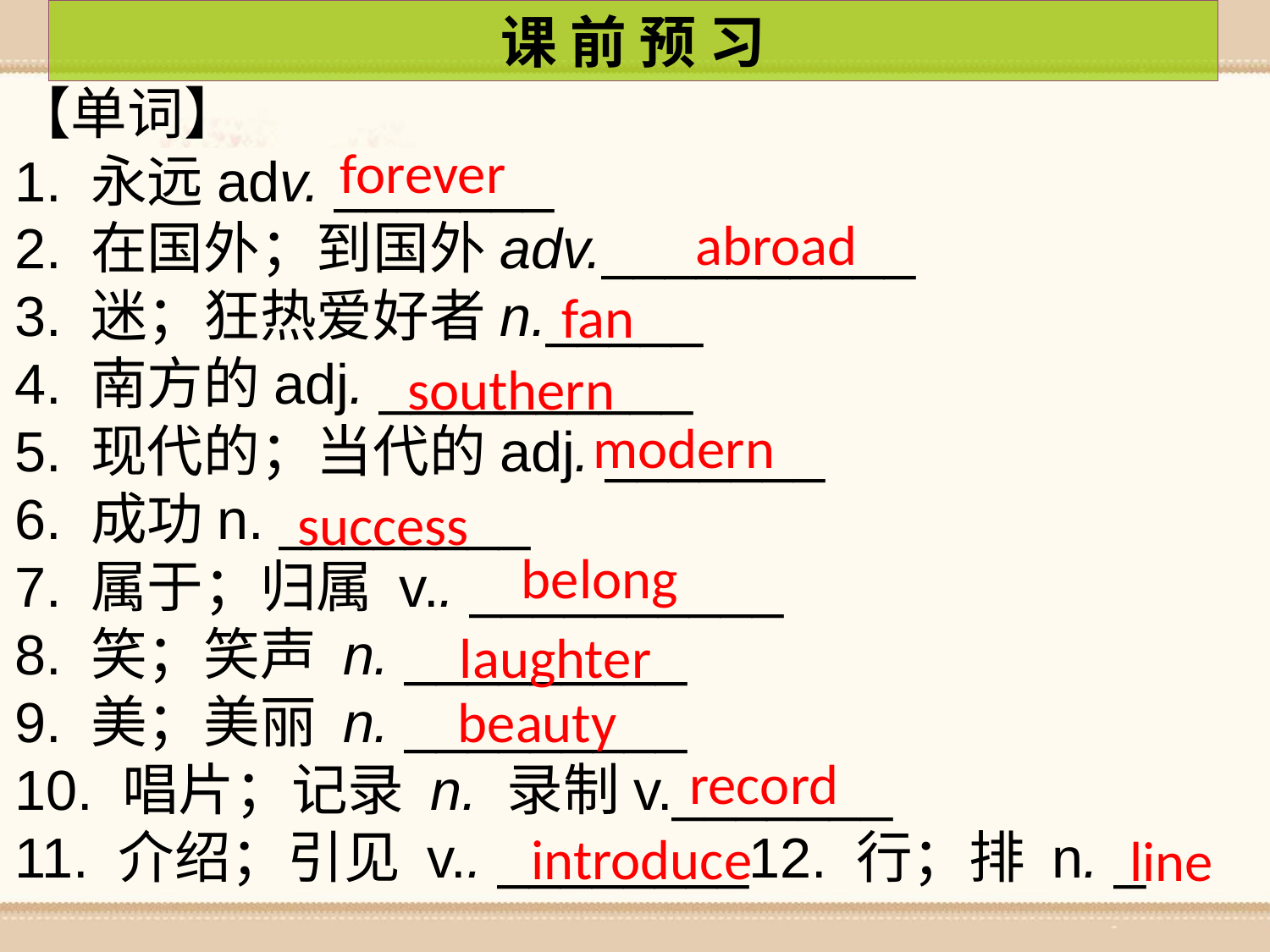

课 前 预 习
【单词】
1. 永远adv. _______
2. 在国外；到国外adv.__________
3. 迷；狂热爱好者n._____
4. 南方的adj. __________
5. 现代的；当代的adj. _______
6. 成功n. ________
7. 属于；归属 v.. __________
8. 笑；笑声 n. _________
9. 美；美丽 n. _________
10. 唱片；记录 n. 录制v._______
11. 介绍；引见 v.. ________12. 行；排 n. _
forever
abroad
fan
southern
modern
success
belong
laughter
beauty
record
introduce
line